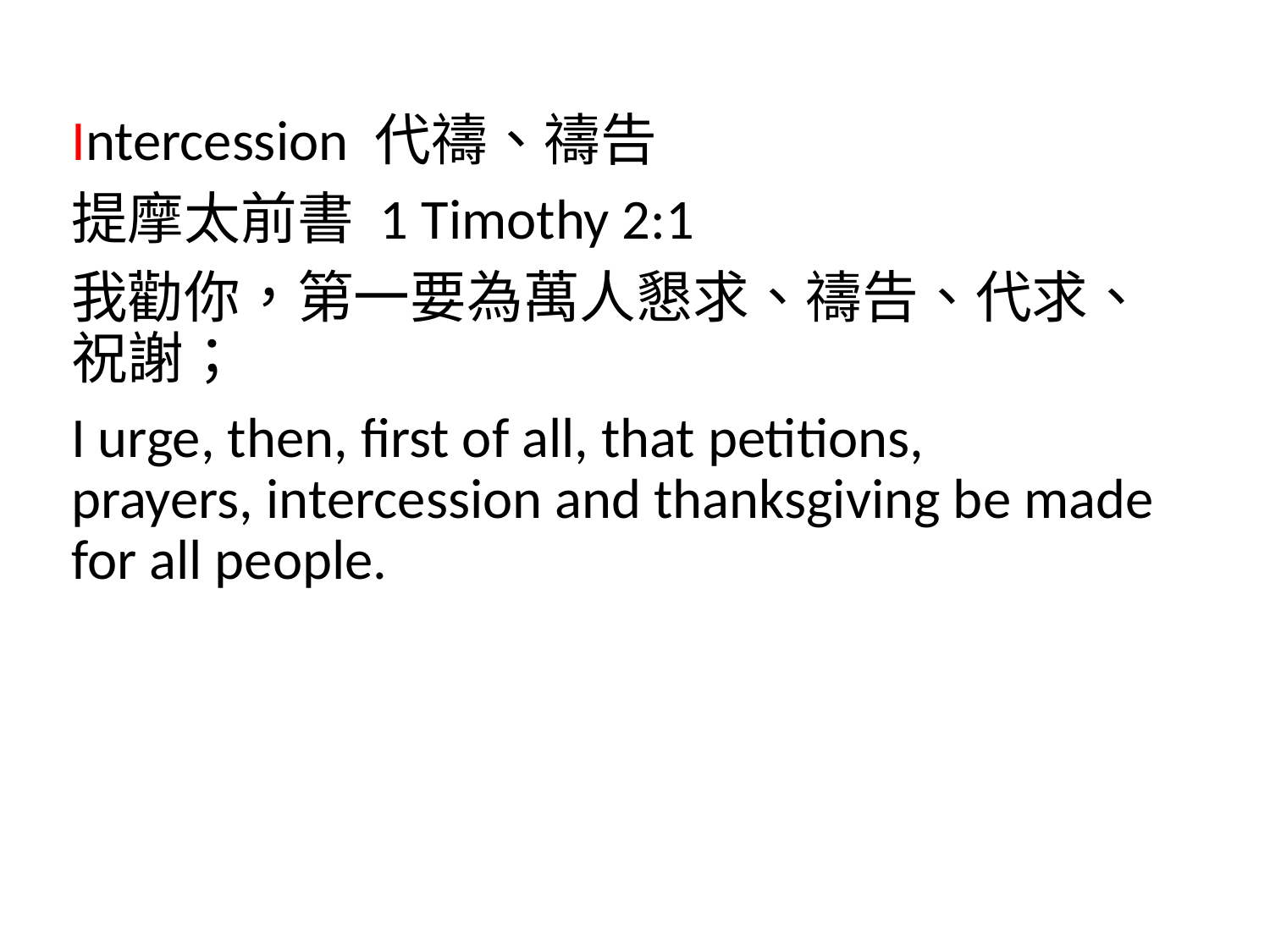

Intercession 代禱、禱告
提摩太前書 1 Timothy 2:1
我勸你，第一要為萬人懇求、禱告、代求、祝謝；
I urge, then, first of all, that petitions, prayers, intercession and thanksgiving be made for all people.